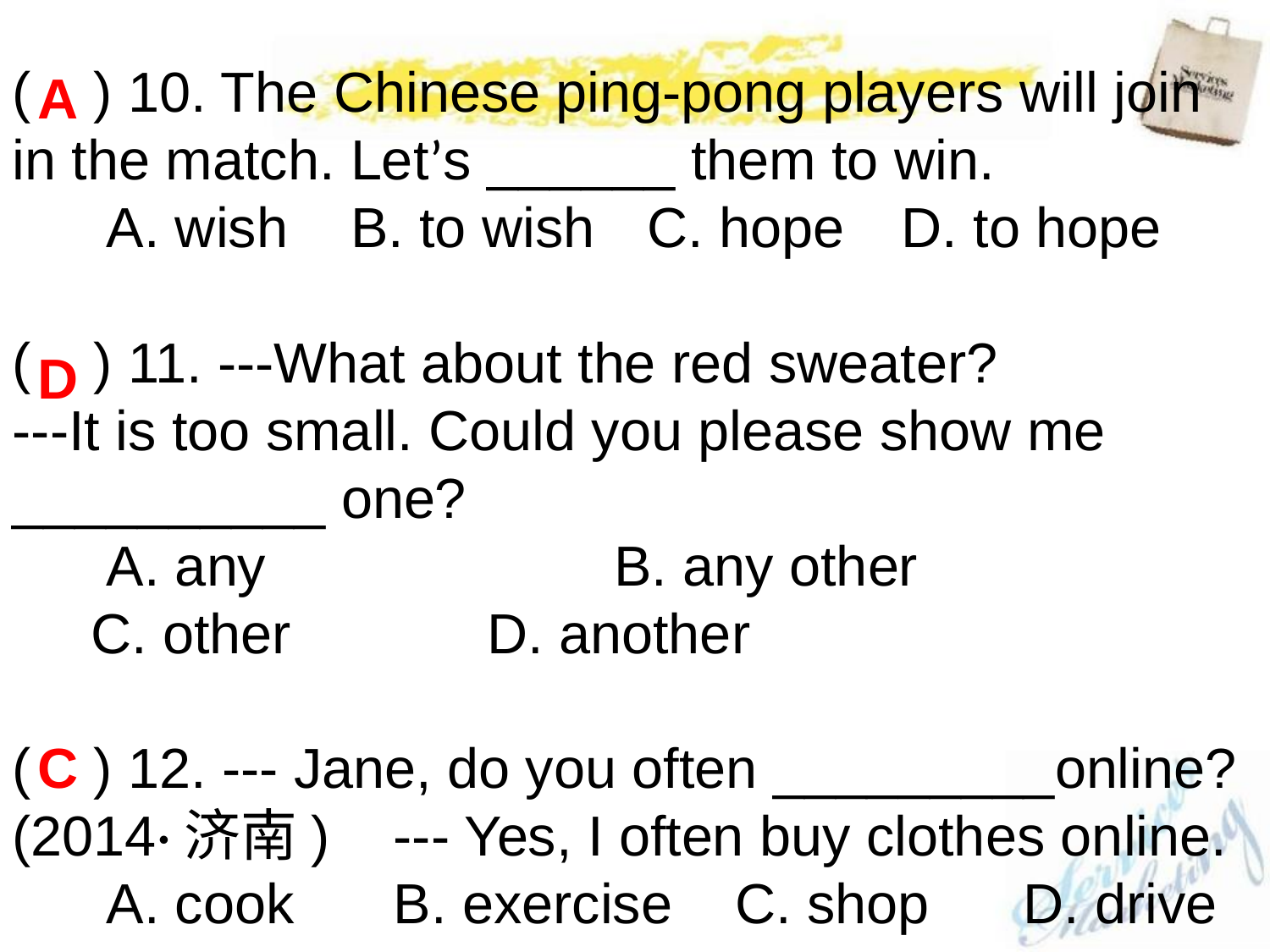

(    ) 10. The Chinese ping-pong players will join in the match. Let’s ______ them to win.
      A. wish    B. to wish	C. hope	D. to hope

(    ) 11. ---What about the red sweater?
---It is too small. Could you please show me __________ one?
      A. any		      B. any other
     C. other	      D. another

(    ) 12. --- Jane, do you often _________online? (2014·济南)	--- Yes, I often buy clothes online.
      A. cook	B. exercise    C. shop      D. drive
A
D
C